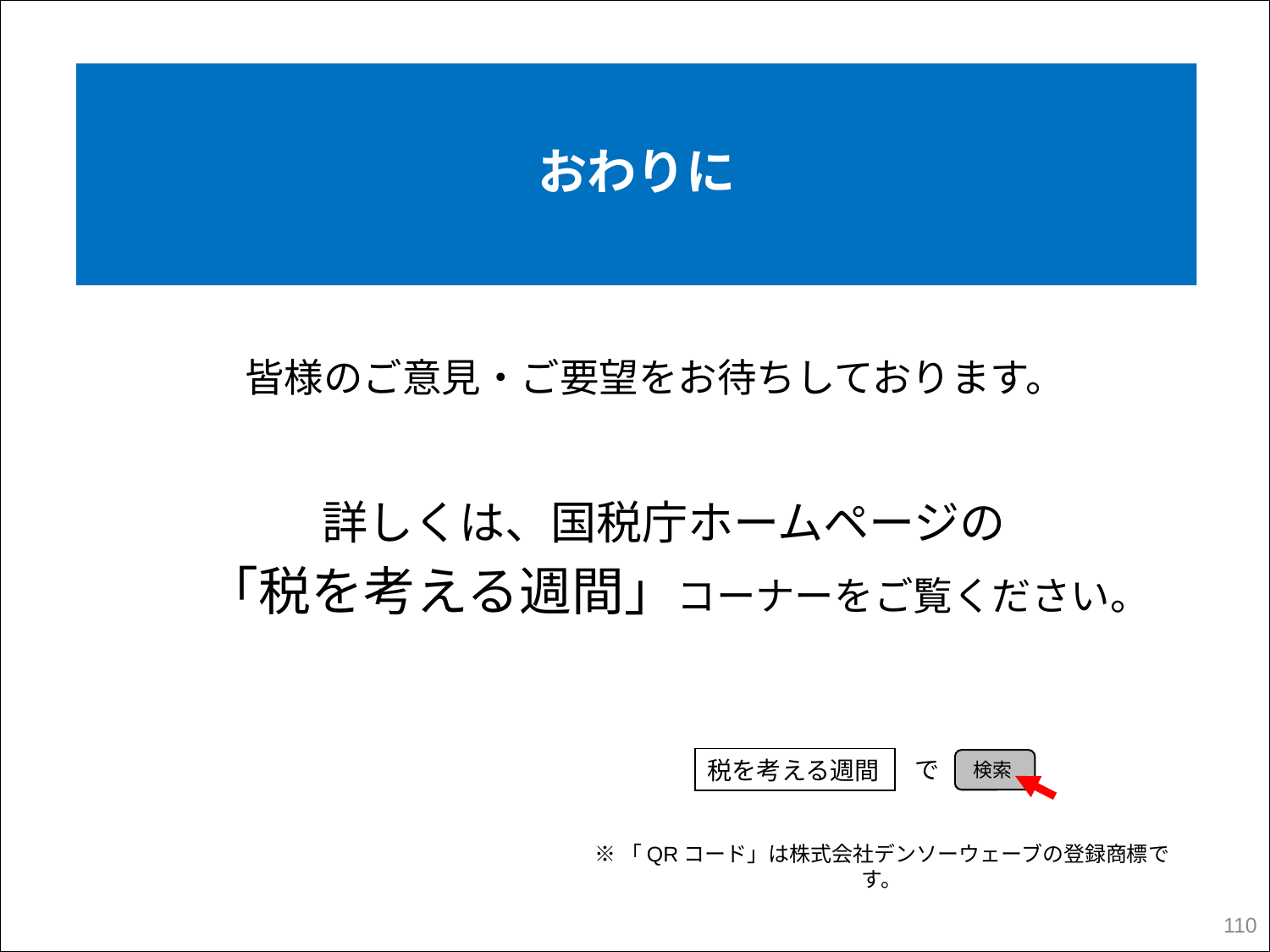

# おわりに

皆様のご意見・ご要望をお待ちしております。

  詳しくは、国税庁ホームページの
　「税を考える週間」コーナーをご覧ください。

で
税を考える週間

検索
※「QRコード」は株式会社デンソーウェーブの登録商標です。
110